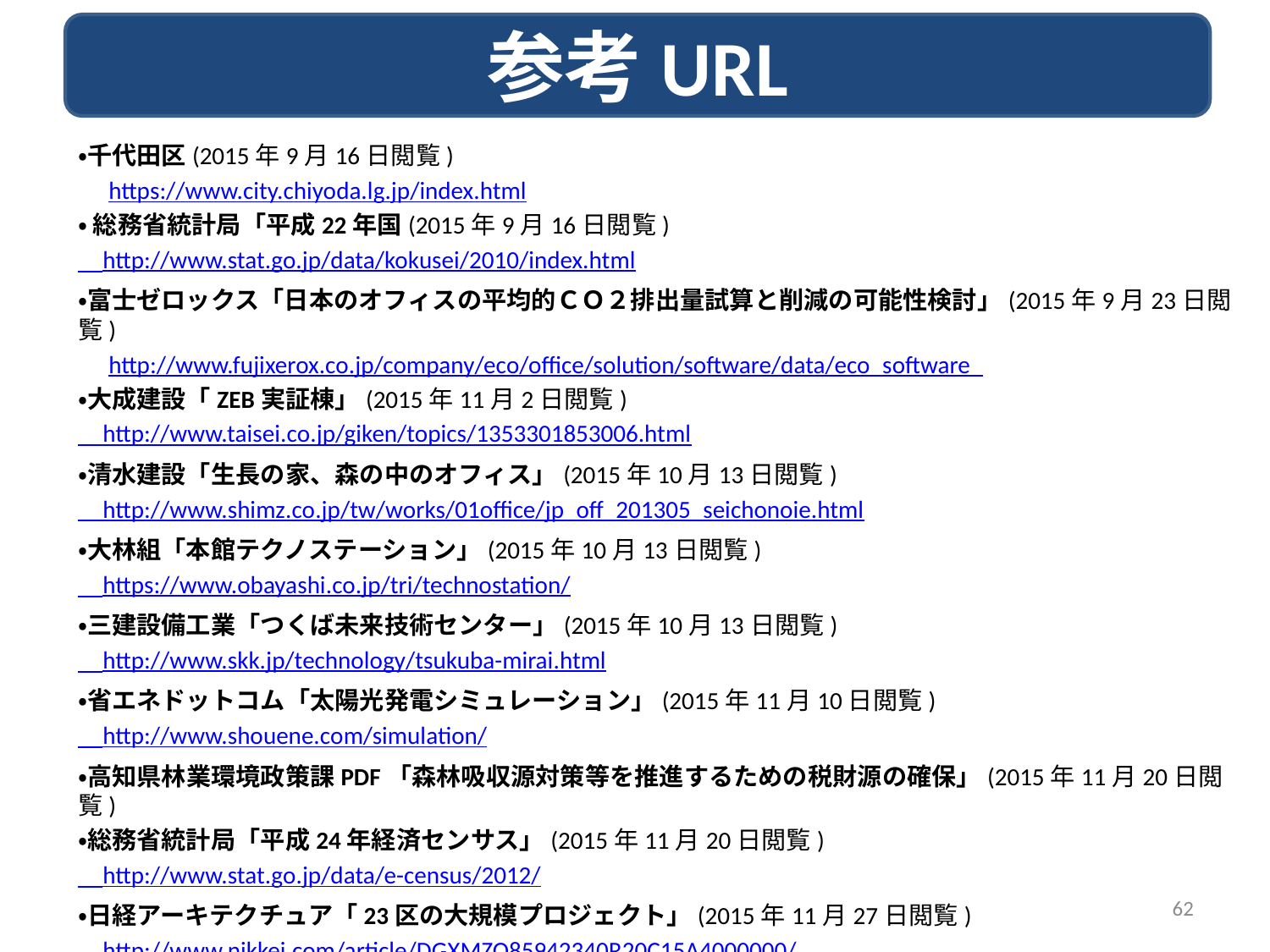

参考URL
・千代田区(2015年9月16日閲覧)
　https://www.city.chiyoda.lg.jp/index.html
・ 総務省統計局「平成22年国(2015年9月16日閲覧)
　http://www.stat.go.jp/data/kokusei/2010/index.html
・富士ゼロックス「日本のオフィスの平均的ＣＯ２排出量試算と削減の可能性検討」(2015年9月23日閲覧)
　http://www.fujixerox.co.jp/company/eco/office/solution/software/data/eco_software_
・大成建設「ZEB実証棟」(2015年11月2日閲覧)
　http://www.taisei.co.jp/giken/topics/1353301853006.html
・清水建設「生長の家、森の中のオフィス」(2015年10月13日閲覧)
　http://www.shimz.co.jp/tw/works/01office/jp_off_201305_seichonoie.html
・大林組「本館テクノステーション」(2015年10月13日閲覧)
　https://www.obayashi.co.jp/tri/technostation/
・三建設備工業「つくば未来技術センター」(2015年10月13日閲覧)
　http://www.skk.jp/technology/tsukuba-mirai.html
・省エネドットコム「太陽光発電シミュレーション」(2015年11月10日閲覧)
　http://www.shouene.com/simulation/
・高知県林業環境政策課PDF「森林吸収源対策等を推進するための税財源の確保」(2015年11月20日閲覧)
・総務省統計局「平成24年経済センサス」(2015年11月20日閲覧)
　http://www.stat.go.jp/data/e-census/2012/
・日経アーキテクチュア「23区の大規模プロジェクト」(2015年11月27日閲覧)
　http://www.nikkei.com/article/DGXMZO85942340R20C15A4000000/
・経済産業省PDF「夏季最大電力使用日の需要構造推計」(2015年11月27日閲覧)
62